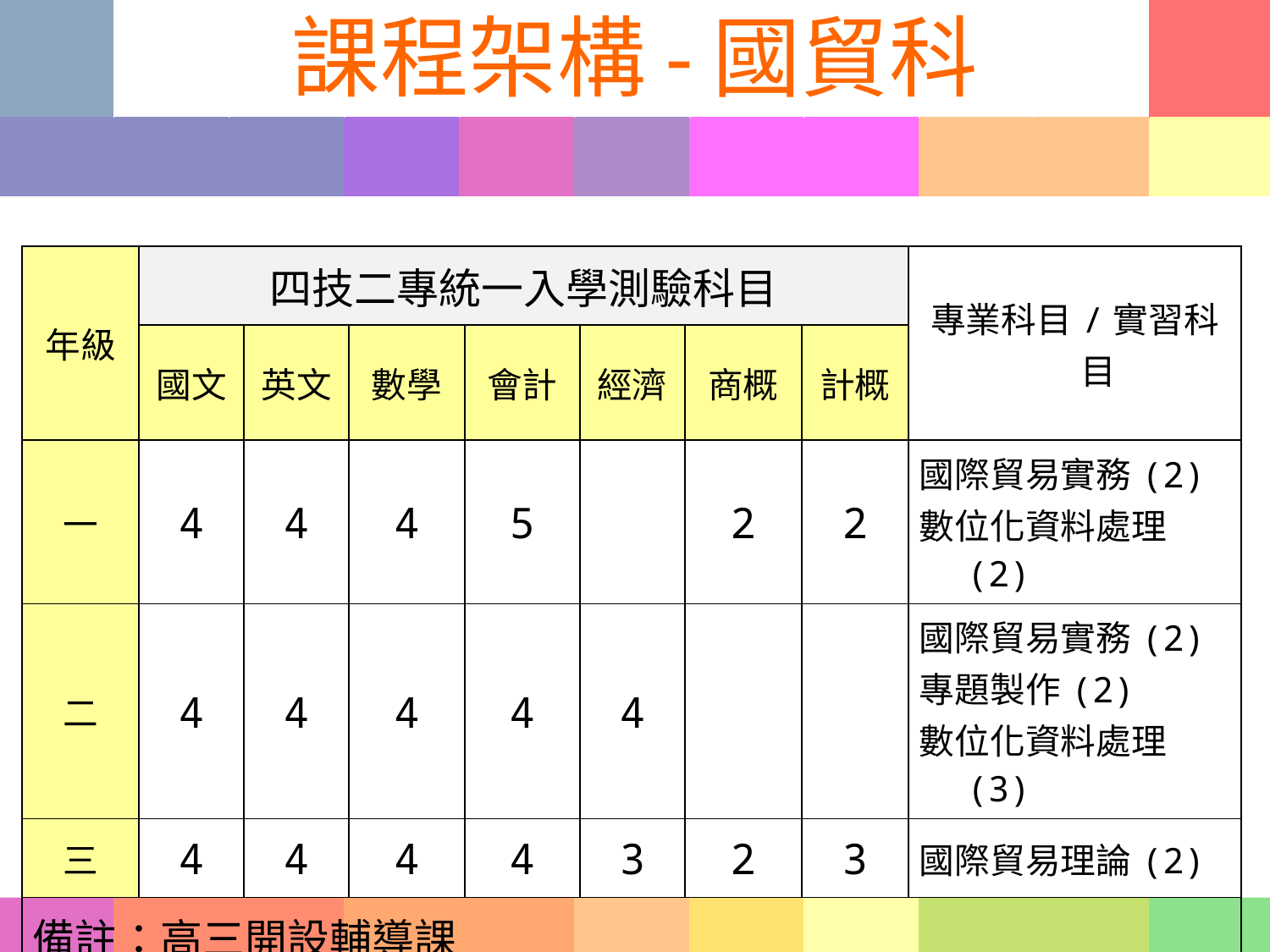

# 課程架構-國貿科

| 年級 | 四技二專統一入學測驗科目 |  |  |  |  |  |  | 專業科目/實習科目 |
| --- | --- | --- | --- | --- | --- | --- | --- | --- |
|  | 國文 | 英文 | 數學 | 會計 | 經濟 | 商概 | 計概 |  |
| 一 | 4 | 4 | 4 | 5 |  | 2 | 2 | 國際貿易實務(2) 數位化資料處理(2) |
| 二 | 4 | 4 | 4 | 4 | 4 |  |  | 國際貿易實務(2) 專題製作(2) 數位化資料處理(3) |
| 三 | 4 | 4 | 4 | 4 | 3 | 2 | 3 | 國際貿易理論(2) |
| 備註：高三開設輔導課 |  |  |  |  |  |  |  |  |